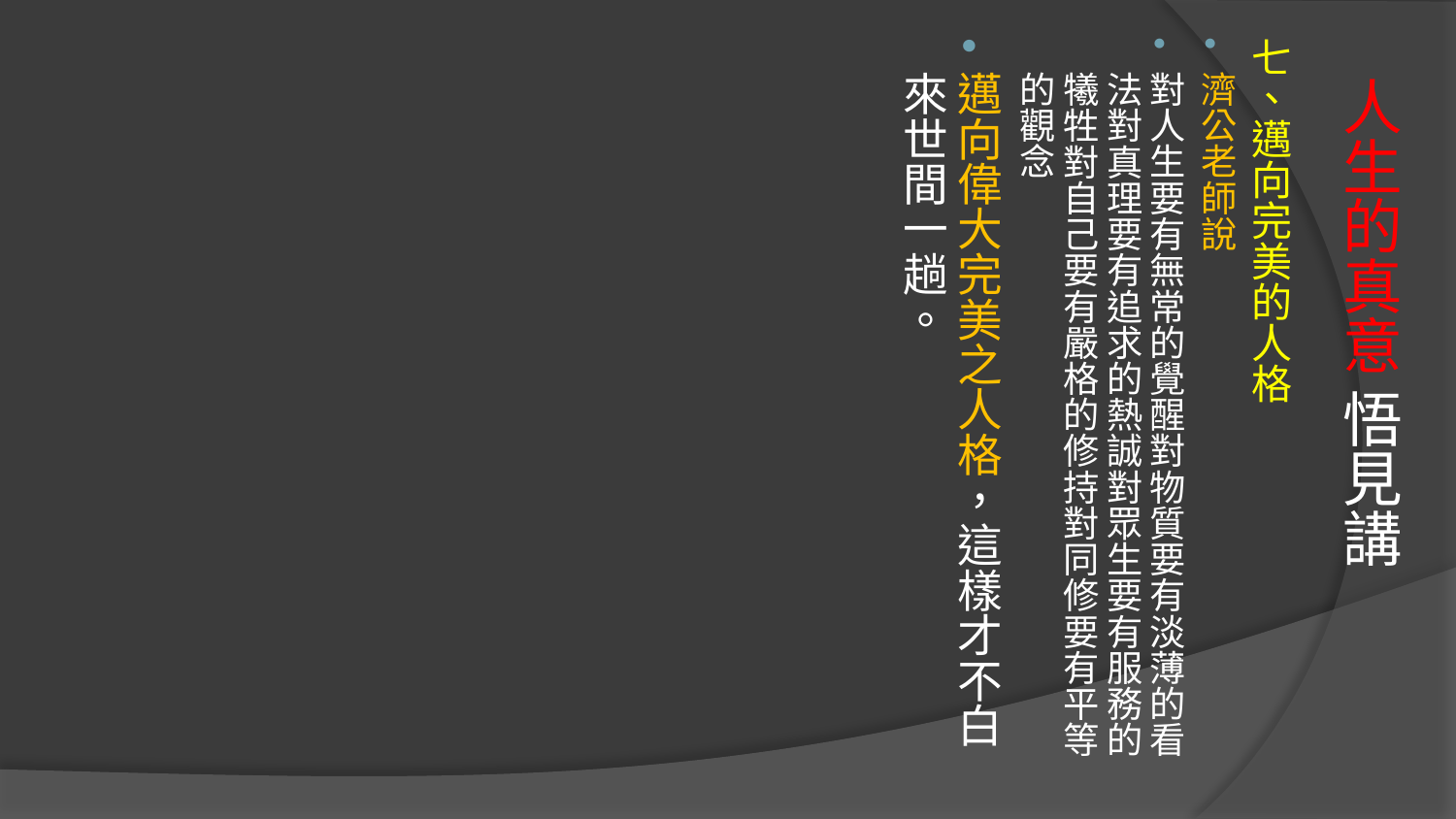

七、邁向完美的人格
濟公老師說
對人生要有無常的覺醒對物質要有淡薄的看法對真理要有追求的熱誠對眾生要有服務的犧牲對自己要有嚴格的修持對同修要有平等的觀念
邁向偉大完美之人格，這樣才不白來世間一趟。

# 人生的真意 悟見講